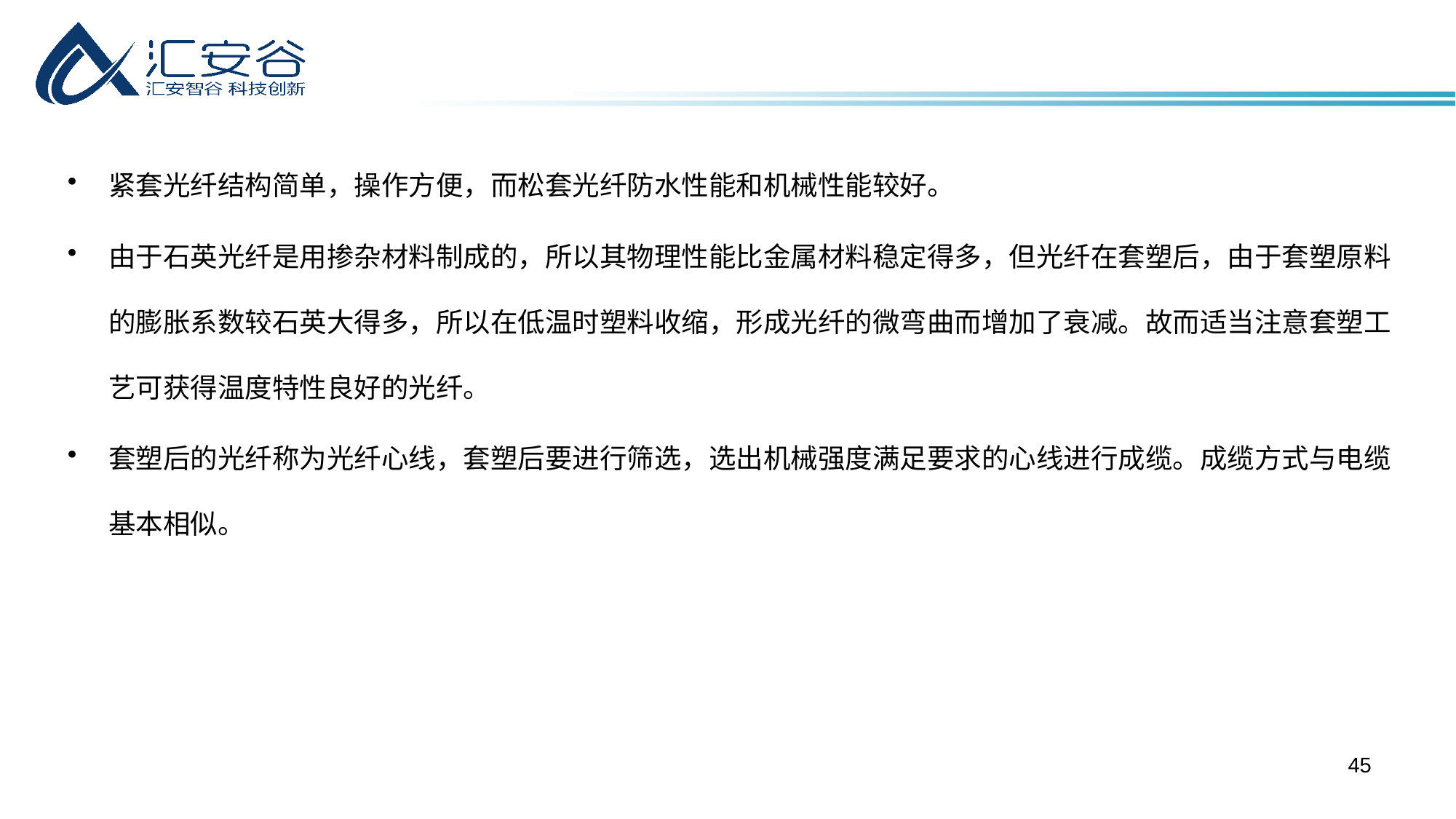

紧套光纤结构简单，操作方便，而松套光纤防水性能和机械性能较好。
由于石英光纤是用掺杂材料制成的，所以其物理性能比金属材料稳定得多，但光纤在套塑后，由于套塑原料的膨胀系数较石英大得多，所以在低温时塑料收缩，形成光纤的微弯曲而增加了衰减。故而适当注意套塑工艺可获得温度特性良好的光纤。
套塑后的光纤称为光纤心线，套塑后要进行筛选，选出机械强度满足要求的心线进行成缆。成缆方式与电缆基本相似。
45